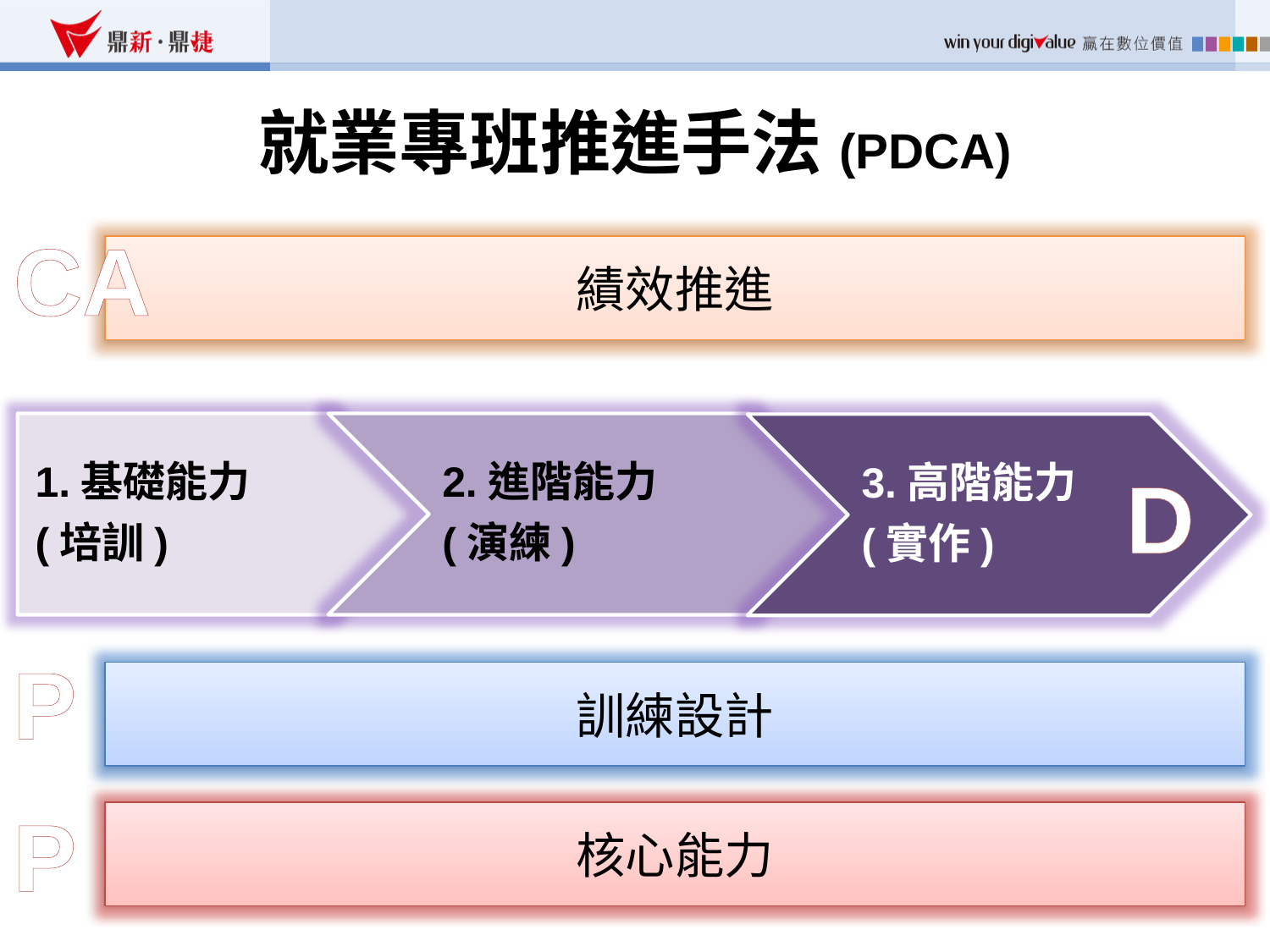

# 就業專班推進手法(PDCA)
CA
績效推進
1.基礎能力
(培訓)
2.進階能力
(演練)
3.高階能力
(實作)
D
P
訓練設計
P
核心能力